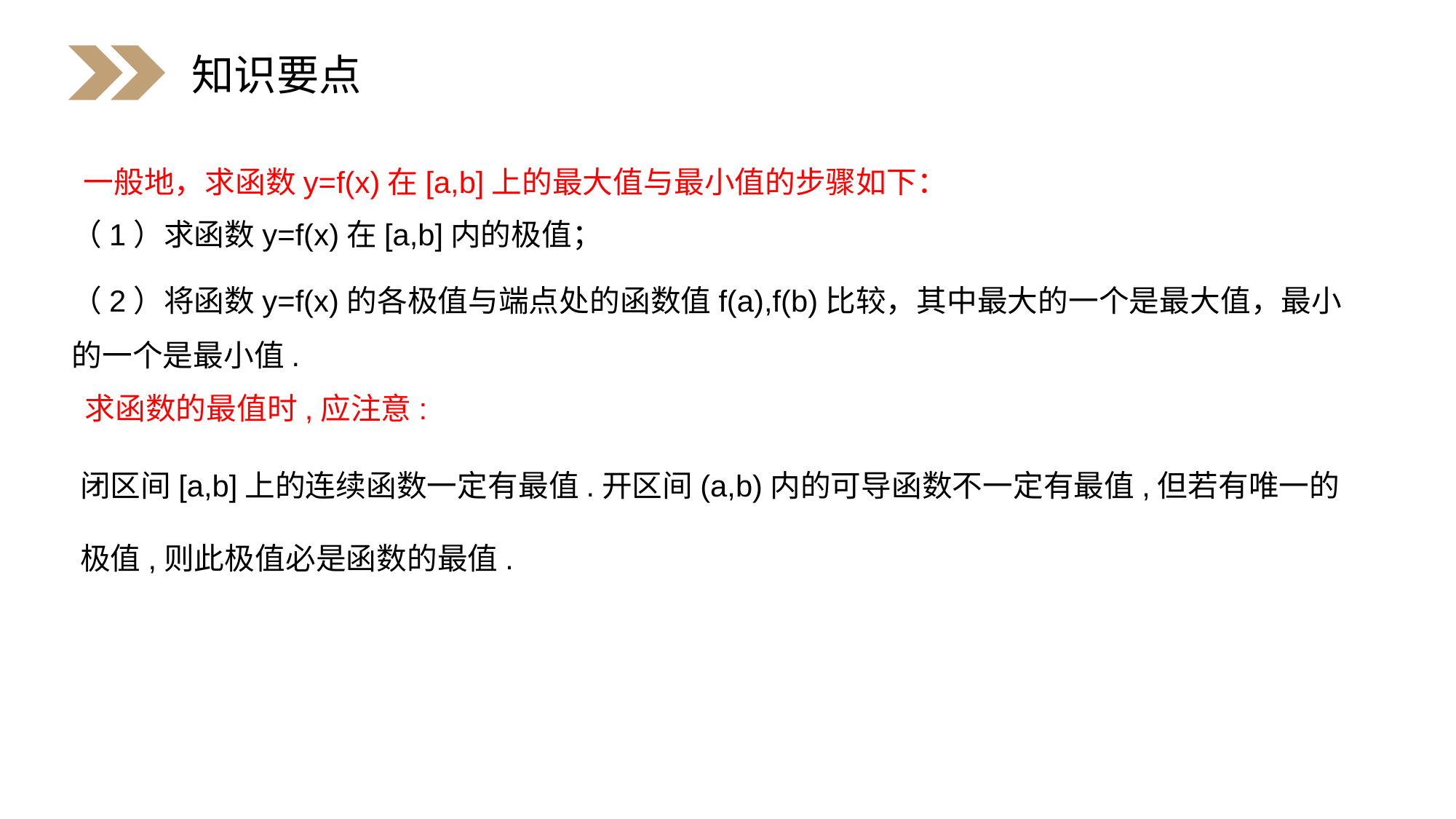

知识要点
        一般地，求函数y=f(x)在[a,b]上的最大值与最小值的步骤如下：
（1）求函数y=f(x)在[a,b]内的极值；
（2）将函数y=f(x)的各极值与端点处的函数值f(a),f(b)比较，其中最大的一个是最大值，最小的一个是最小值.
求函数的最值时,应注意:
闭区间[a,b]上的连续函数一定有最值.开区间(a,b)内的可导函数不一定有最值,但若有唯一的极值,则此极值必是函数的最值.